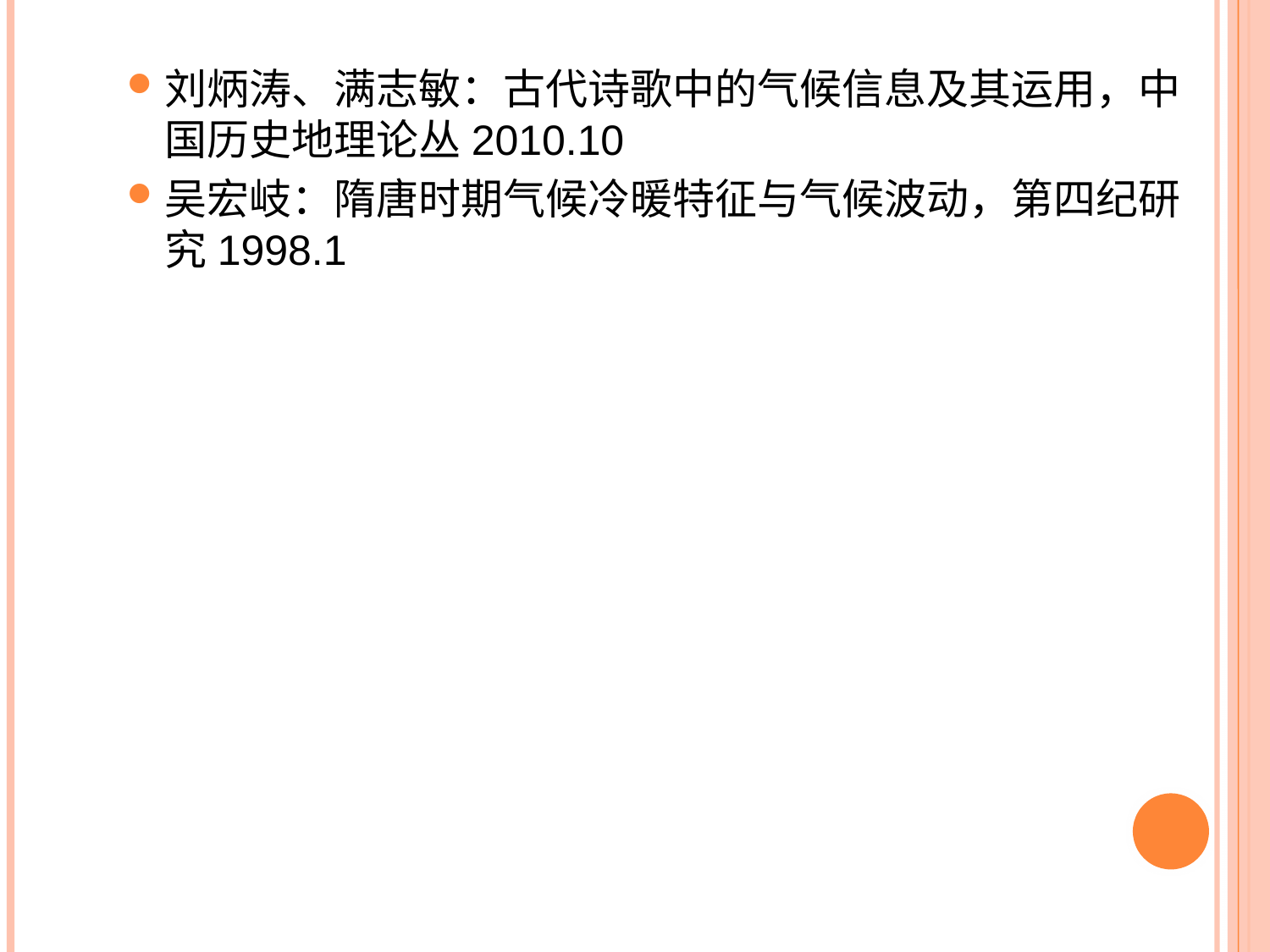

刘炳涛、满志敏：古代诗歌中的气候信息及其运用，中国历史地理论丛2010.10
吴宏岐：隋唐时期气候冷暖特征与气候波动，第四纪研究1998.1